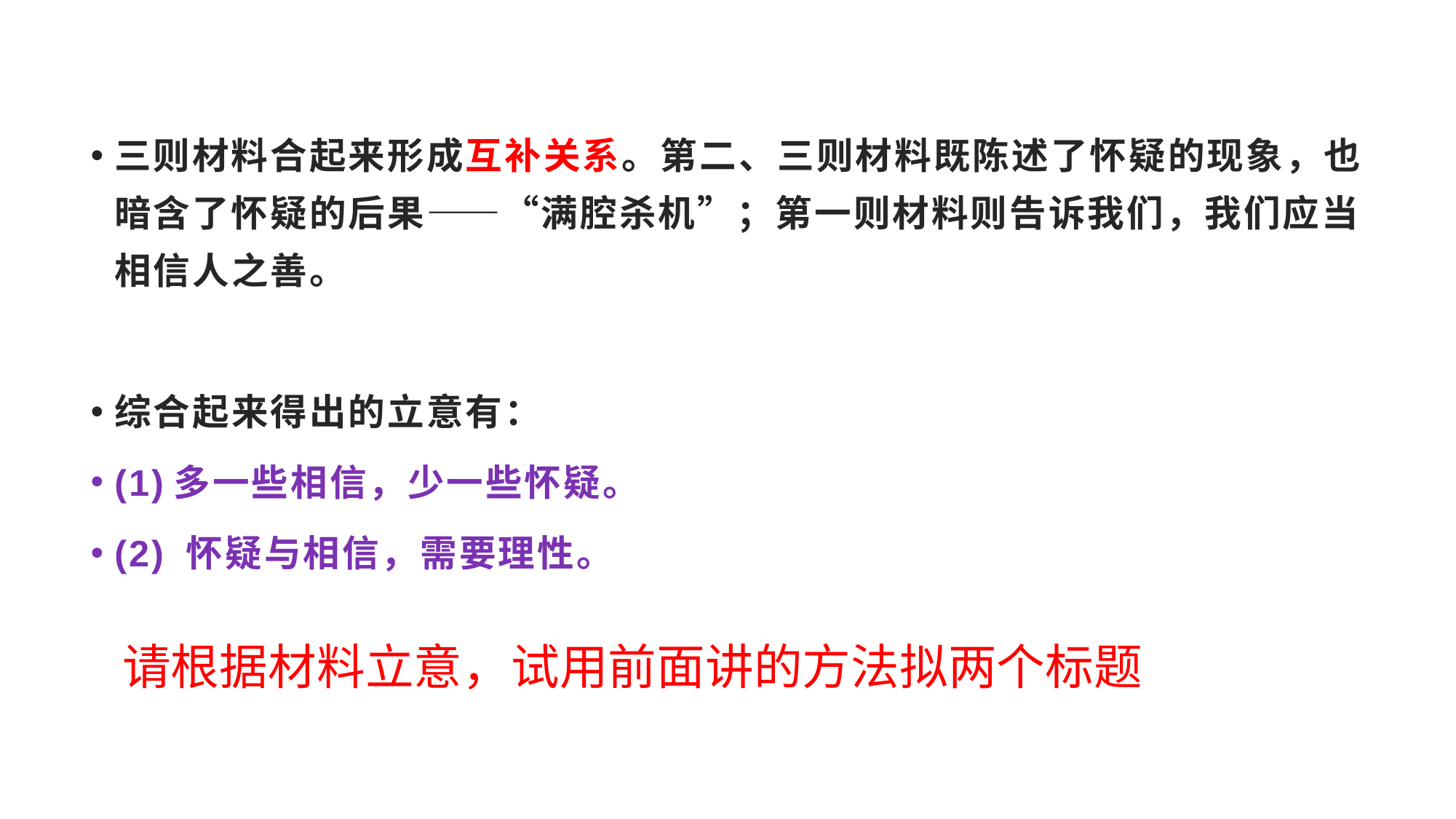

三则材料合起来形成互补关系。第二、三则材料既陈述了怀疑的现象，也暗含了怀疑的后果——“满腔杀机”；第一则材料则告诉我们，我们应当相信人之善。

综合起来得出的立意有：
(1)多一些相信，少一些怀疑。
(2) 怀疑与相信，需要理性。
请根据材料立意，试用前面讲的方法拟两个标题